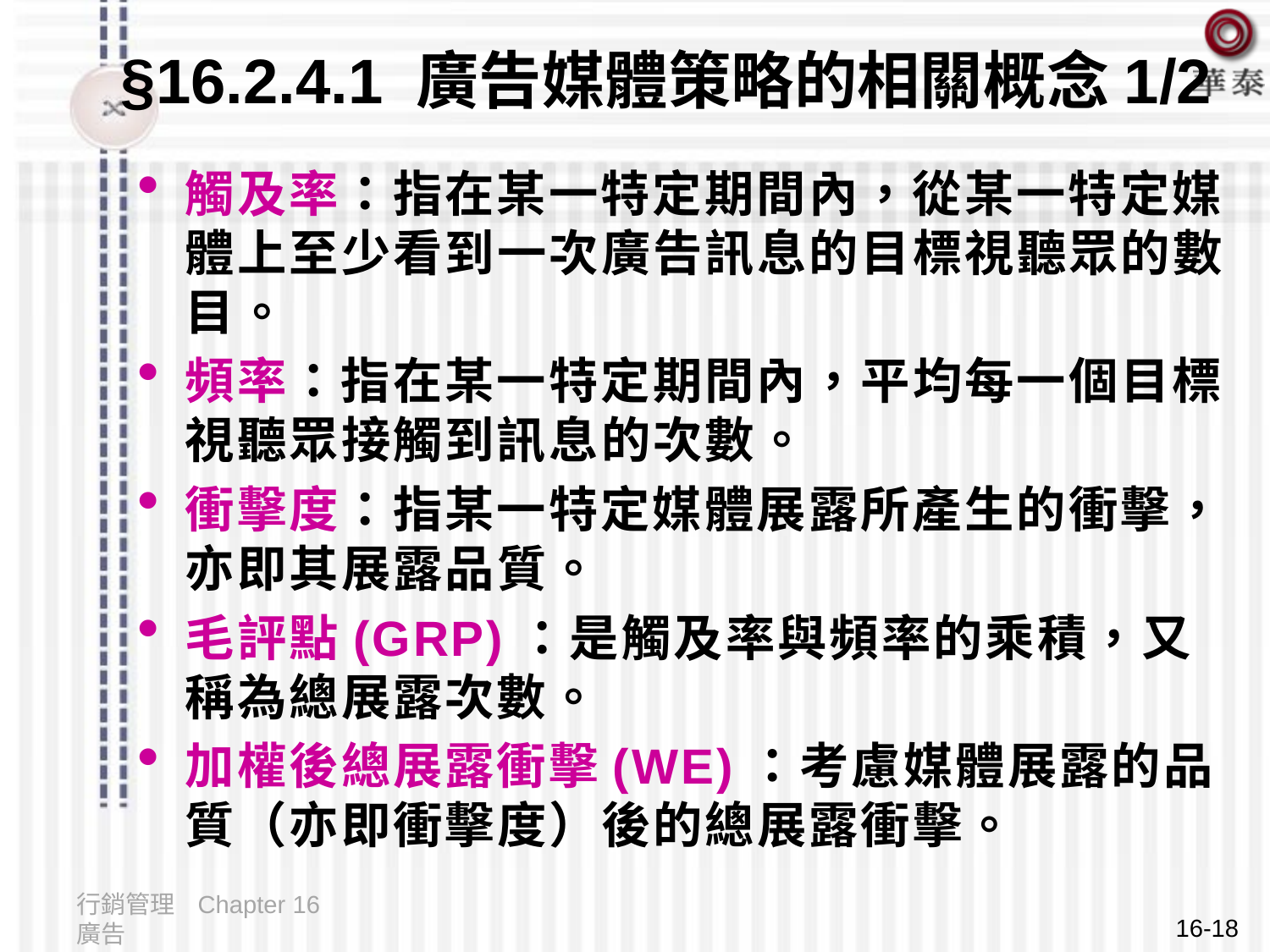

# §16.2.4.1 廣告媒體策略的相關概念1/2
觸及率：指在某一特定期間內，從某一特定媒體上至少看到一次廣告訊息的目標視聽眾的數目。
頻率：指在某一特定期間內，平均每一個目標視聽眾接觸到訊息的次數。
衝擊度：指某一特定媒體展露所產生的衝擊，亦即其展露品質。
毛評點(GRP)：是觸及率與頻率的乘積，又稱為總展露次數。
加權後總展露衝擊(WE)：考慮媒體展露的品質（亦即衝擊度）後的總展露衝擊。
行銷管理   Chapter 16   廣告
16-18